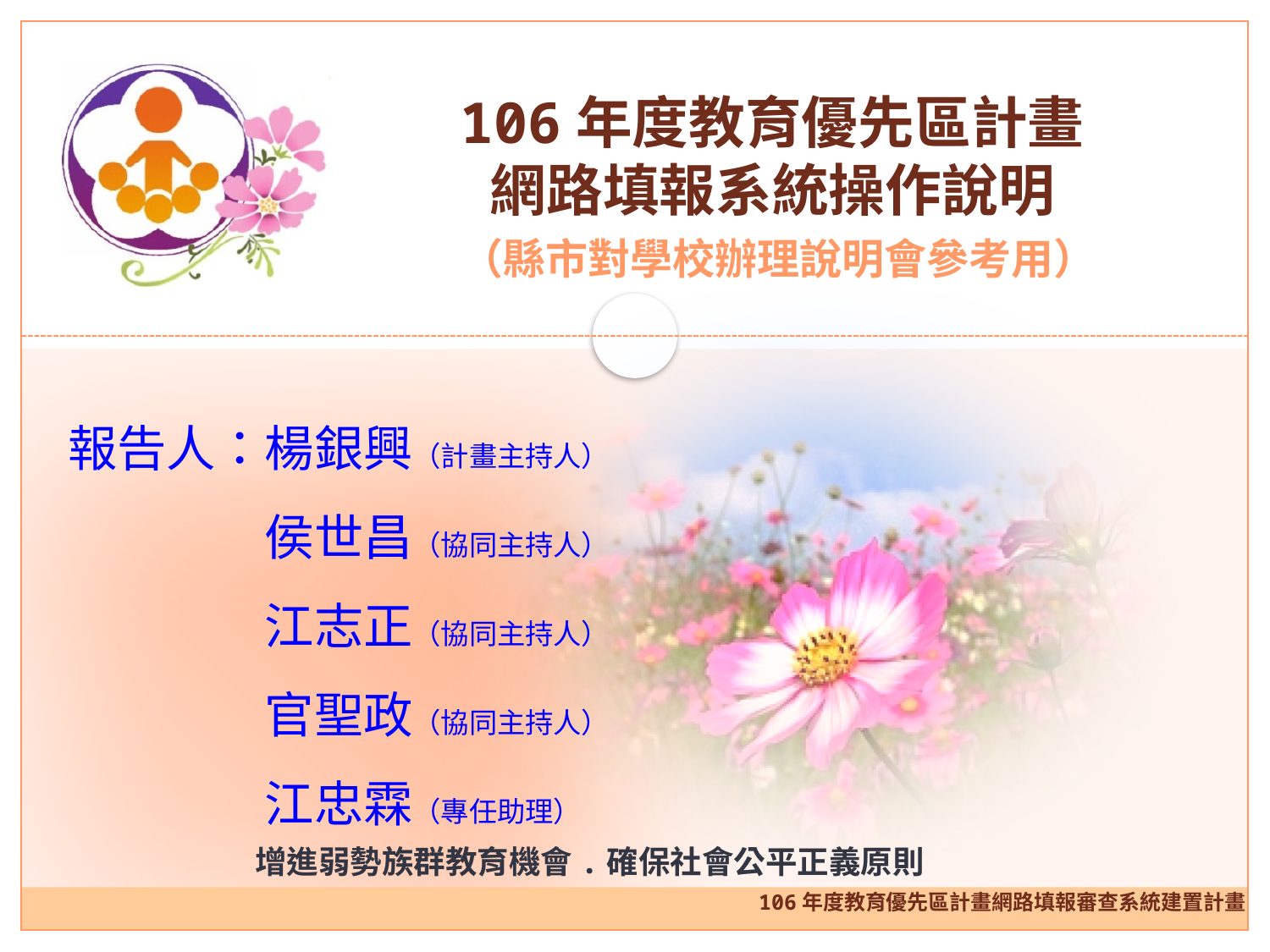

# 106年度教育優先區計畫 網路填報系統操作說明
（縣市對學校辦理說明會參考用）
報告人：楊銀興（計畫主持人）
　　　　侯世昌（協同主持人）
　　　　江志正（協同主持人）
　　　　官聖政（協同主持人）
　　　　江忠霖（專任助理）

106年度教育優先區計畫網路填報審查系統建置計畫